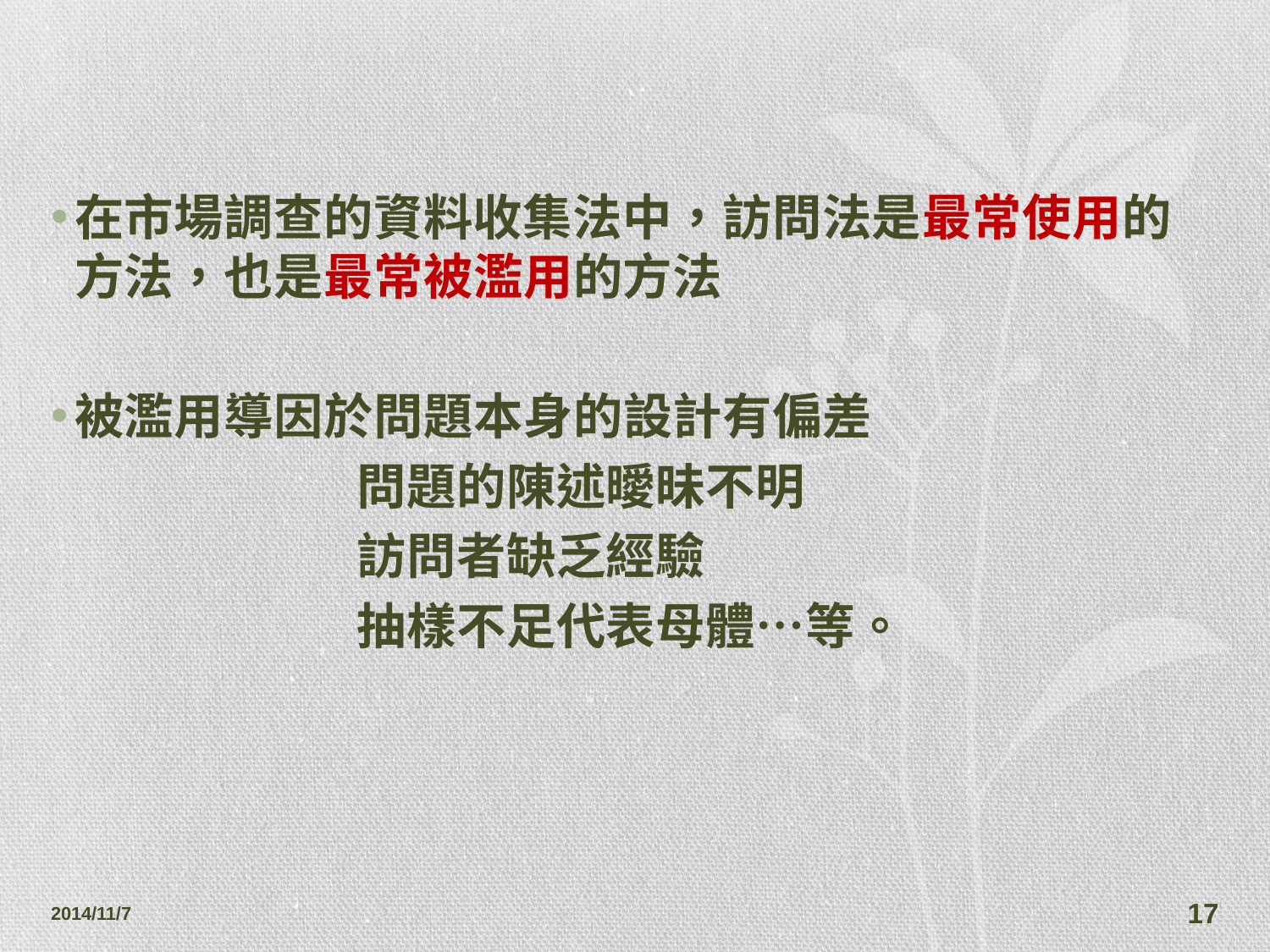

#
在市場調查的資料收集法中，訪問法是最常使用的方法，也是最常被濫用的方法

被濫用導因於問題本身的設計有偏差
                         問題的陳述曖昧不明
                         訪問者缺乏經驗
                         抽樣不足代表母體…等。

2014/11/7
17